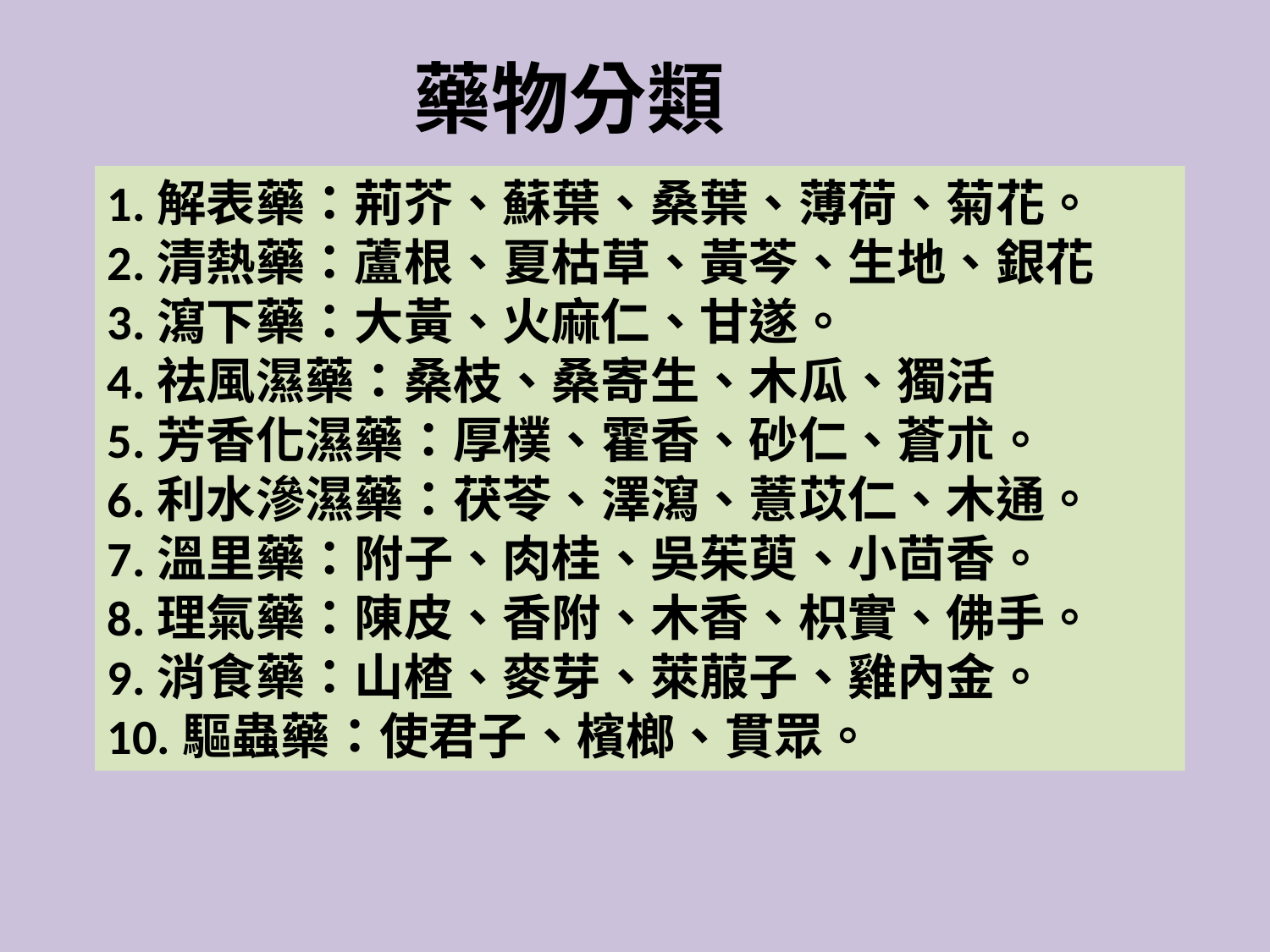

# 藥物分類
1.解表藥：荊芥、蘇葉、桑葉、薄荷、菊花。
2.清熱藥：蘆根、夏枯草、黃芩、生地、銀花
3.瀉下藥：大黃、火麻仁、甘遂。
4.祛風濕藥：桑枝、桑寄生、木瓜、獨活
5.芳香化濕藥：厚樸、霍香、砂仁、蒼朮。
6.利水滲濕藥：茯苓、澤瀉、薏苡仁、木通。
7.溫里藥：附子、肉桂、吳茱萸、小茴香。
8.理氣藥：陳皮、香附、木香、枳實、佛手。
9.消食藥：山楂、麥芽、萊菔子、雞內金。
10.驅蟲藥：使君子、檳榔、貫眾。